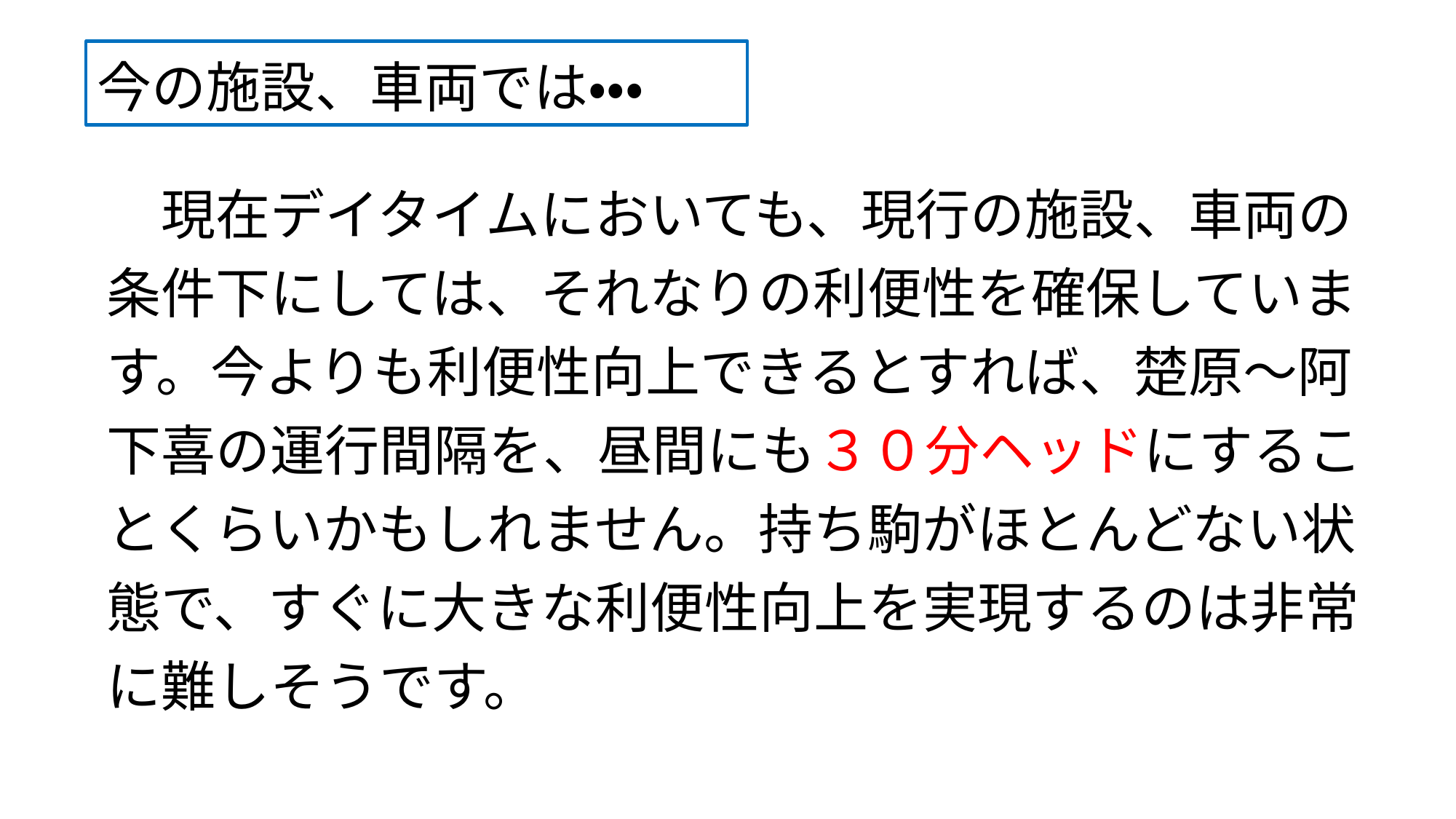

# 今の施設、車両では・・・
　現在デイタイムにおいても、現行の施設、車両の条件下にしては、それなりの利便性を確保しています。今よりも利便性向上できるとすれば、楚原～阿下喜の運行間隔を、昼間にも３０分ヘッドにすることくらいかもしれません。持ち駒がほとんどない状態で、すぐに大きな利便性向上を実現するのは非常に難しそうです。